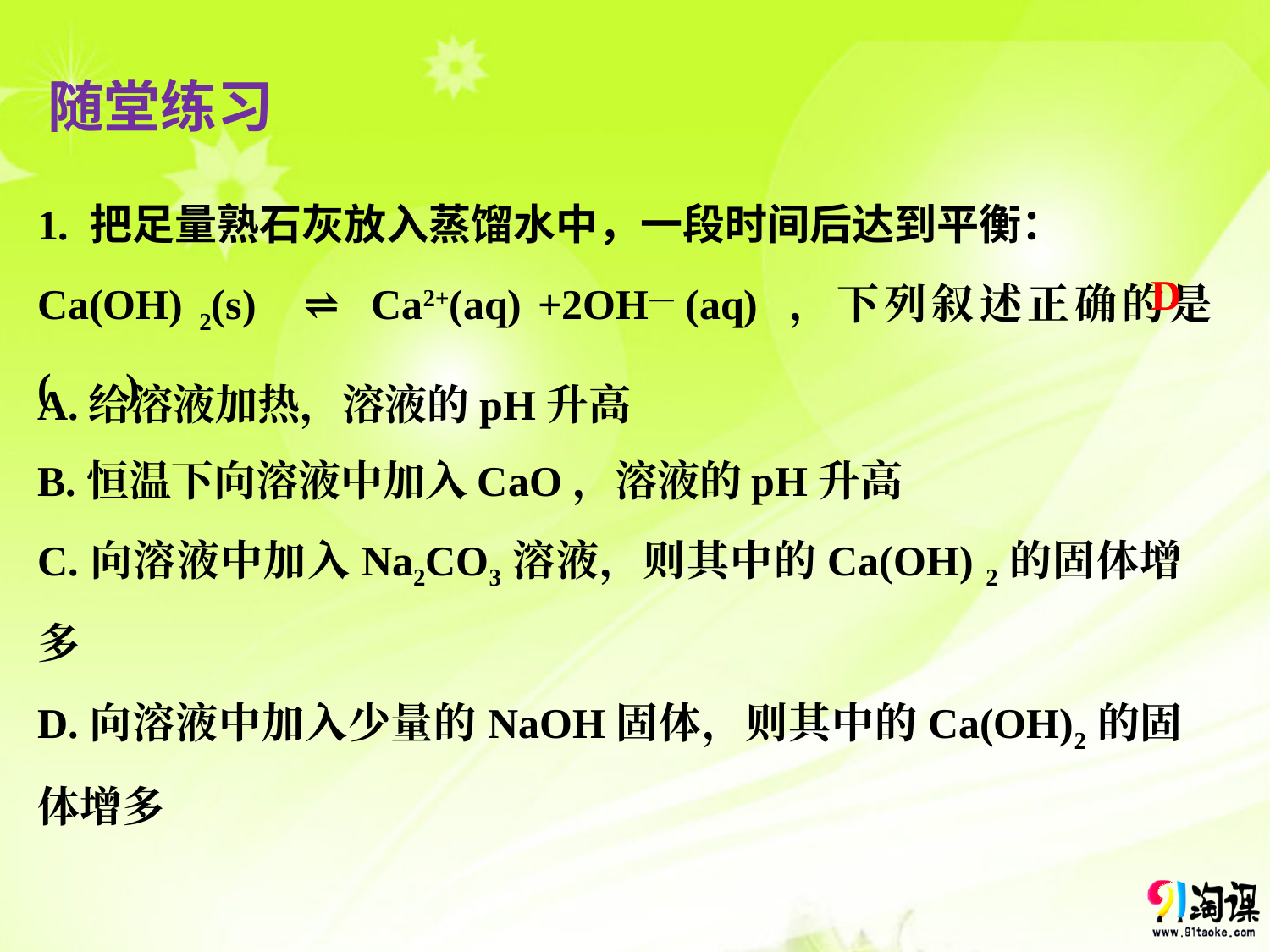

随堂练习
1. 把足量熟石灰放入蒸馏水中，一段时间后达到平衡：
Ca(OH) 2(s)   ⇌  Ca2+(aq) +2OH— (aq) ，下列叙述正确的是(       )
D
A.给溶液加热，溶液的pH升高
B.恒温下向溶液中加入CaO，溶液的pH升高
C.向溶液中加入Na2CO3溶液，则其中的Ca(OH) 2的固体增多
D.向溶液中加入少量的NaOH固体，则其中的Ca(OH)2的固体增多